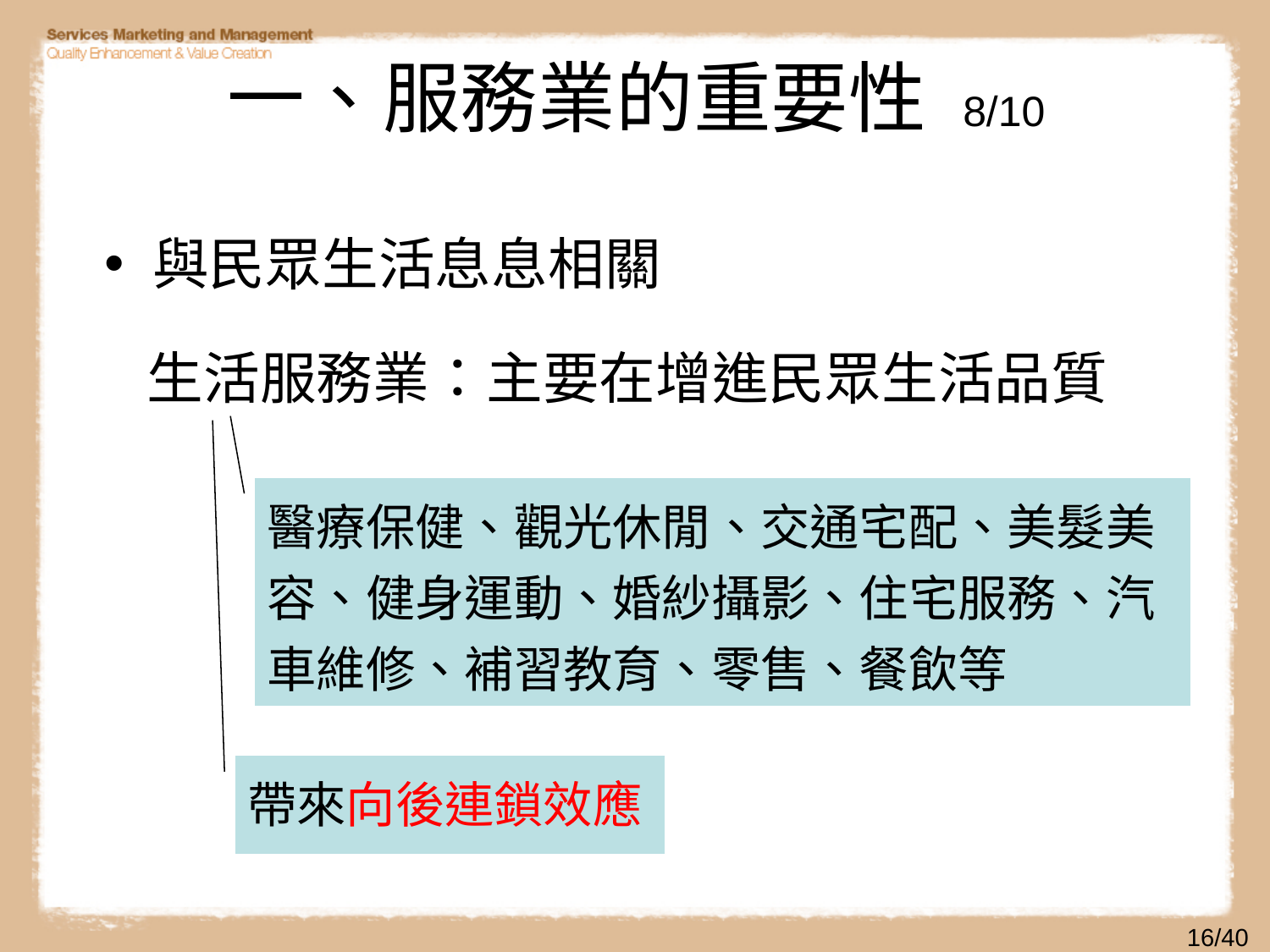

# 一、服務業的重要性 8/10
與民眾生活息息相關
生活服務業：主要在增進民眾生活品質
醫療保健、觀光休閒、交通宅配、美髮美容、健身運動、婚紗攝影、住宅服務、汽車維修、補習教育、零售、餐飲等
帶來向後連鎖效應